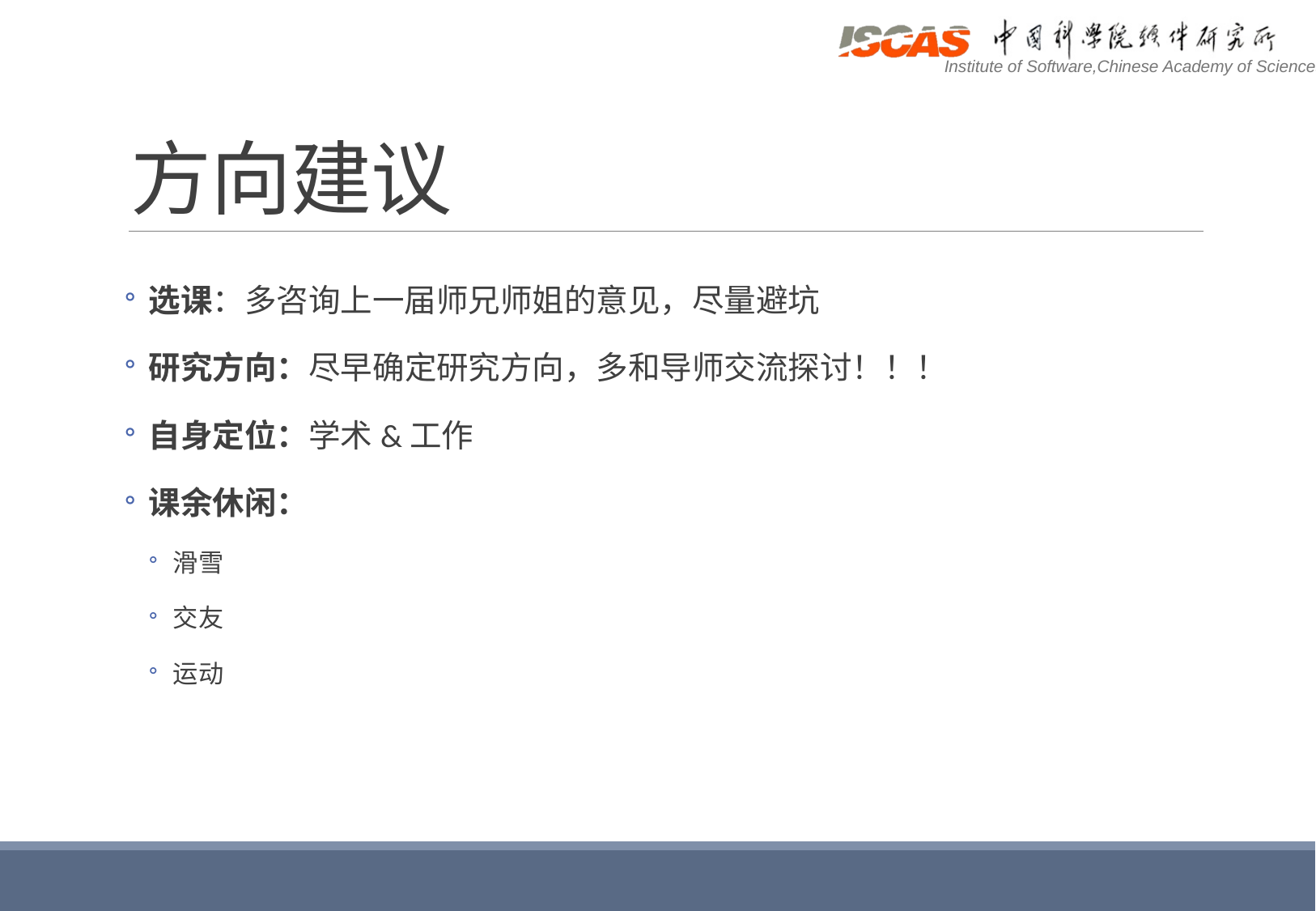

# 方向建议
选课：多咨询上一届师兄师姐的意见，尽量避坑
研究方向：尽早确定研究方向，多和导师交流探讨！！！
自身定位：学术&工作
课余休闲：
滑雪
交友
运动